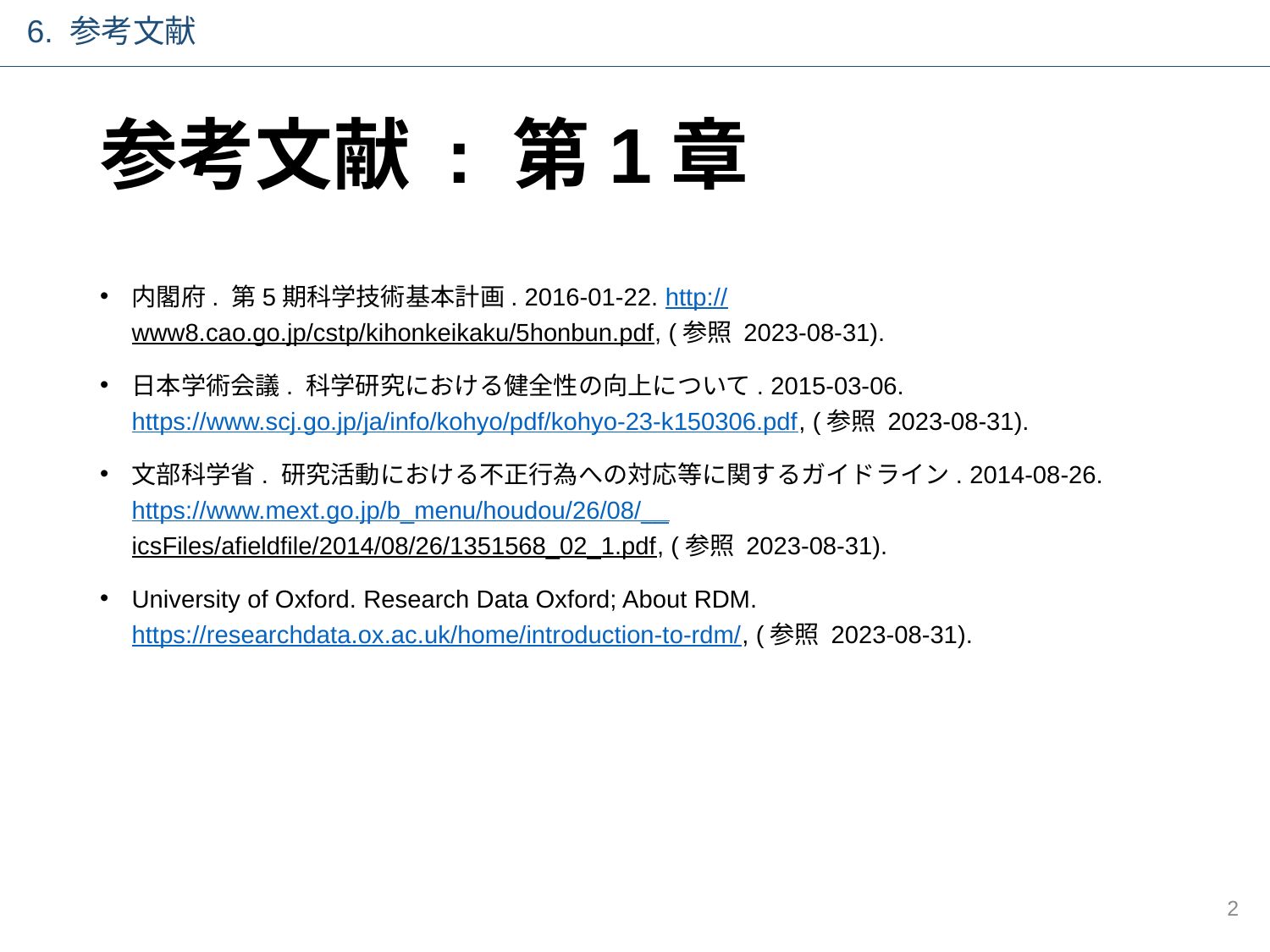

6. 参考文献
# 参考文献 : 第1章
内閣府. 第5期科学技術基本計画. 2016-01-22. http://www8.cao.go.jp/cstp/kihonkeikaku/5honbun.pdf, (参照 2023-08-31).
日本学術会議. 科学研究における健全性の向上について. 2015-03-06. https://www.scj.go.jp/ja/info/kohyo/pdf/kohyo-23-k150306.pdf, (参照 2023-08-31).
文部科学省. 研究活動における不正行為への対応等に関するガイドライン. 2014-08-26. https://www.mext.go.jp/b_menu/houdou/26/08/__icsFiles/afieldfile/2014/08/26/1351568_02_1.pdf, (参照 2023-08-31).
University of Oxford. Research Data Oxford; About RDM. https://researchdata.ox.ac.uk/home/introduction-to-rdm/, (参照 2023-08-31).
2